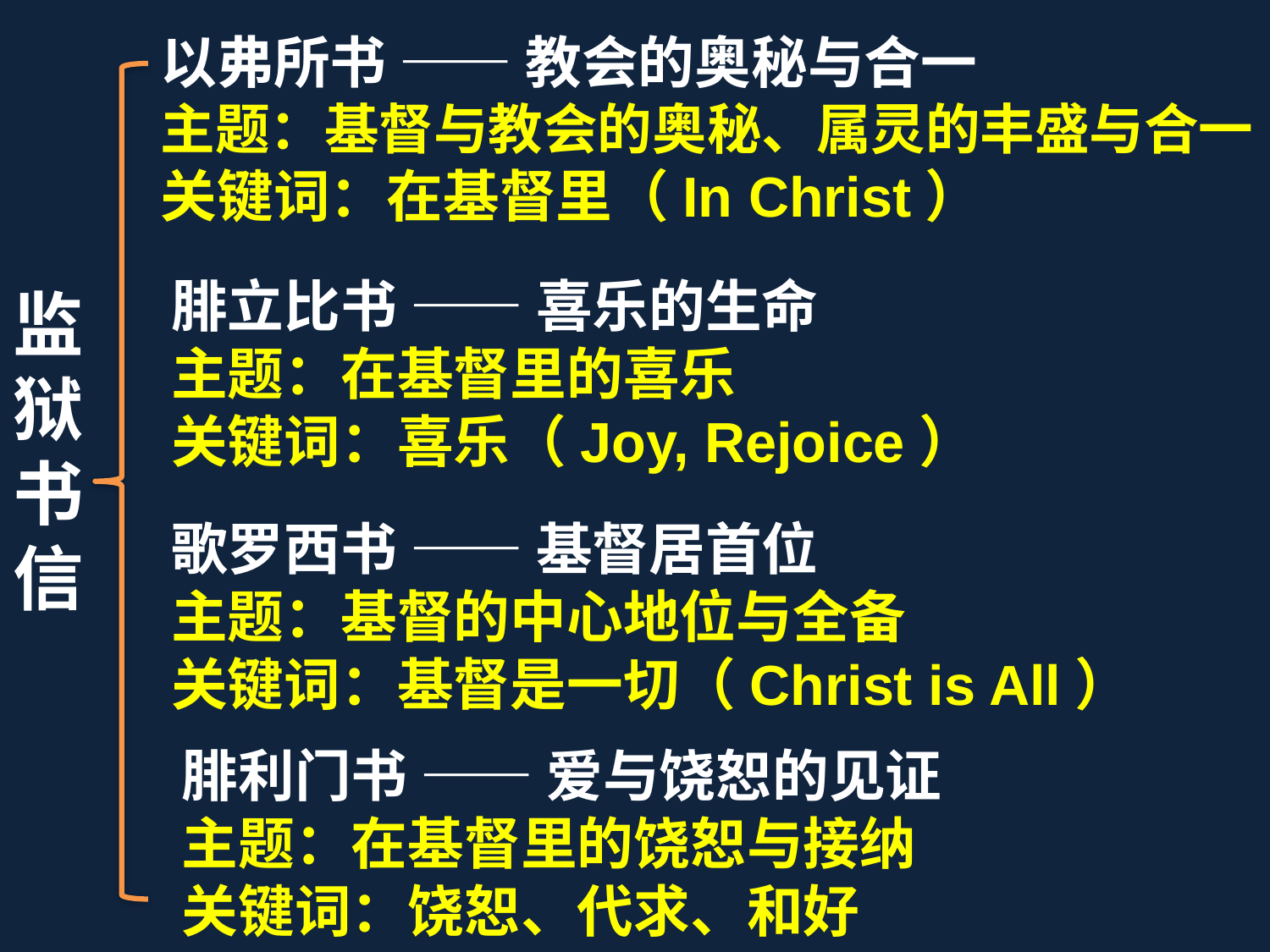

以弗所书 —— 教会的奥秘与合一
主题：基督与教会的奥秘、属灵的丰盛与合一
关键词：在基督里（In Christ）

腓立比书 —— 喜乐的生命
主题：在基督里的喜乐
关键词：喜乐（Joy, Rejoice）
监狱书信
歌罗西书 —— 基督居首位
主题：基督的中心地位与全备
关键词：基督是一切（Christ is All）
腓利门书 —— 爱与饶恕的见证
主题：在基督里的饶恕与接纳
关键词：饶恕、代求、和好